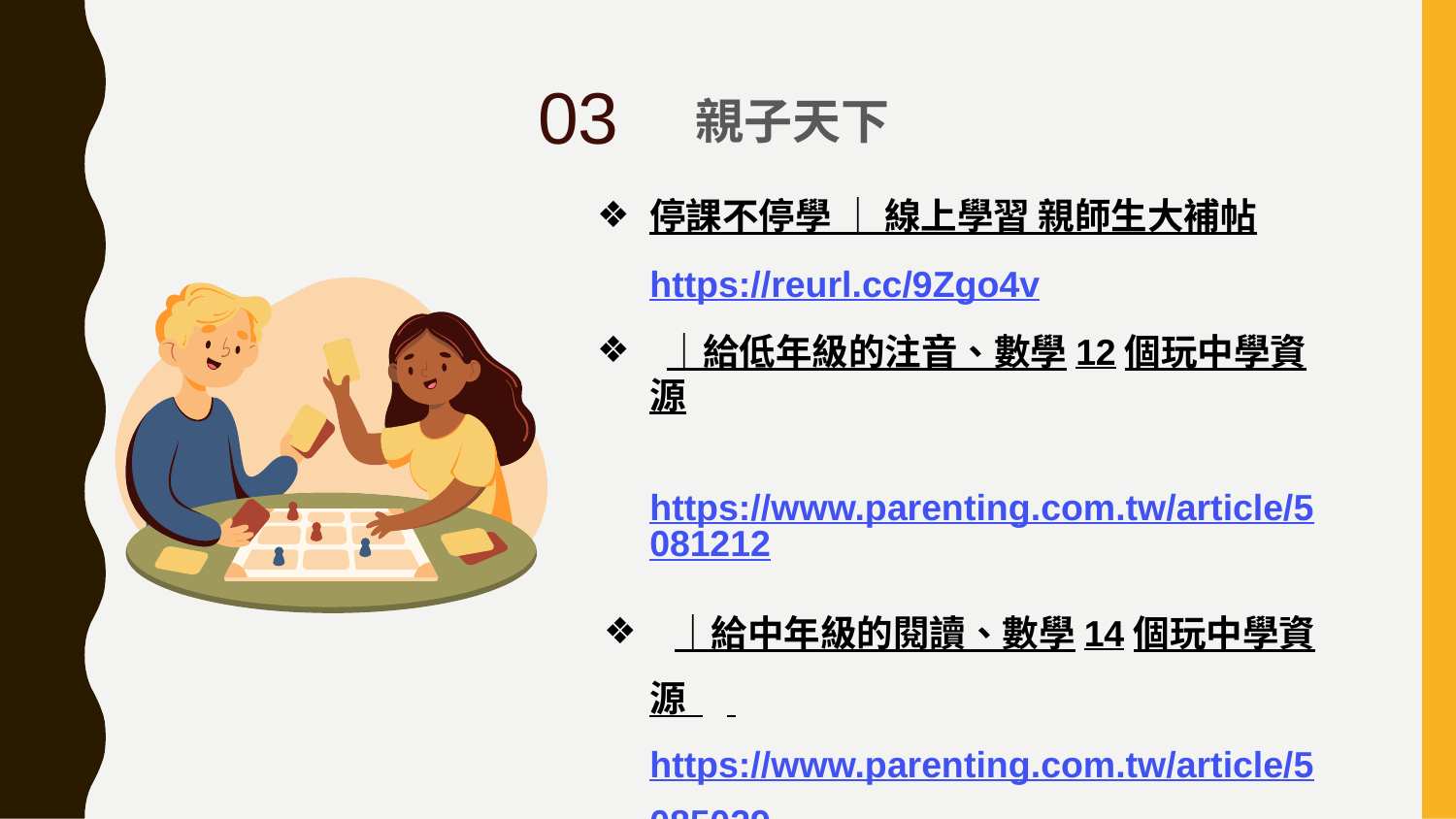

03
親子天下

停課不停學 ｜ 線上學習 親師生大補帖
https://reurl.cc/9Zgo4v
 ｜給低年級的注音、數學12個玩中學資源
 https://www.parenting.com.tw/article/5081212
  ｜給中年級的閱讀、數學14個玩中學資源      https://www.parenting.com.tw/article/5085029
  ｜給高年級的13個社會科玩中學資源
 https://www.parenting.com.tw/article/5085035